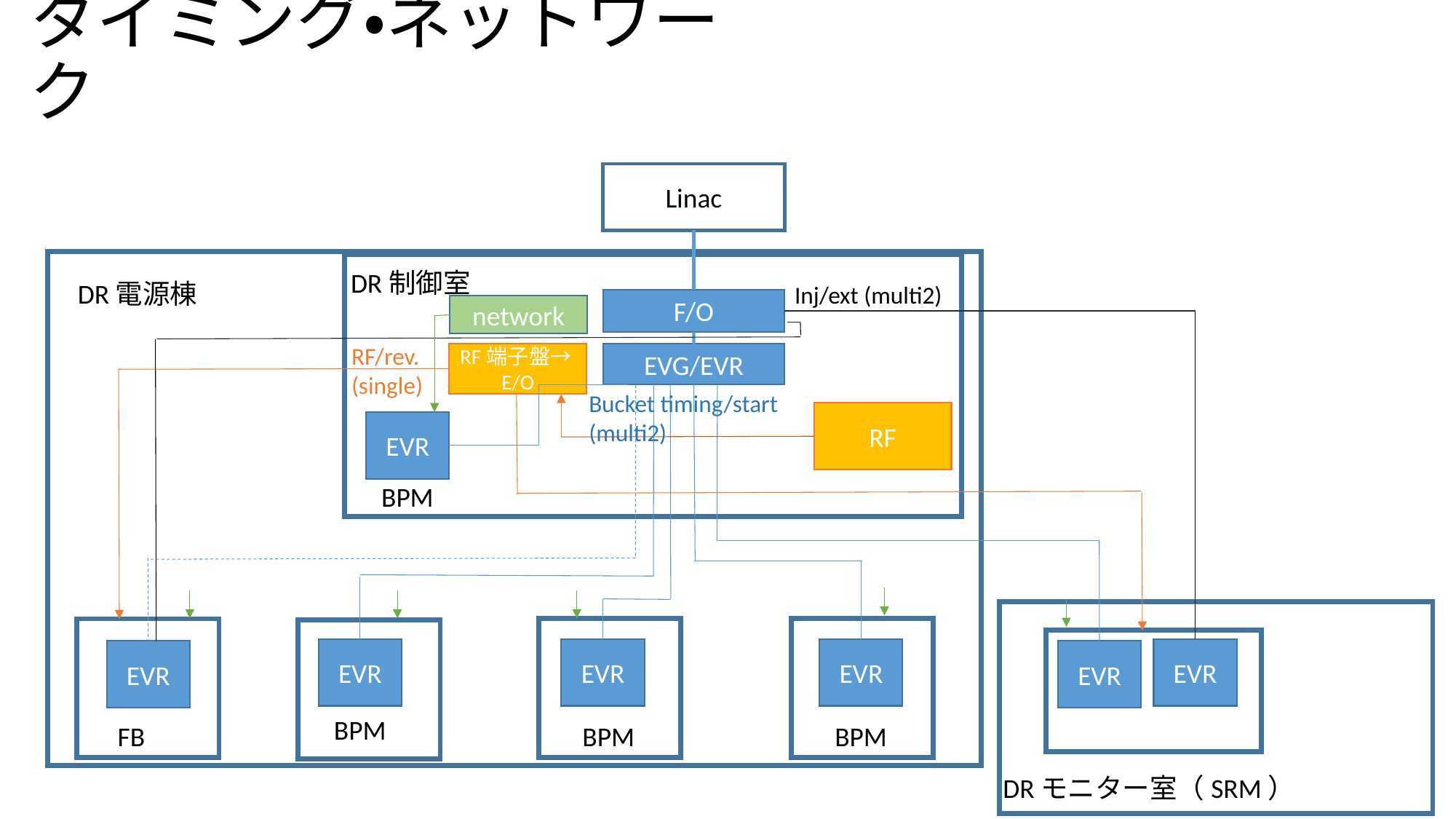

# タイミング・ネットワーク
Linac

DR制御室
DR電源棟
Inj/ext (multi2)
F/O
network
RF/rev.
(single)
RF端子盤→E/O
EVG/EVR
Bucket timing/start
(multi2)
RF
EVR
BPM

EVR
EVR
EVR
EVR
EVR
EVR
BPM
FB
BPM
BPM
DRモニター室（SRM）